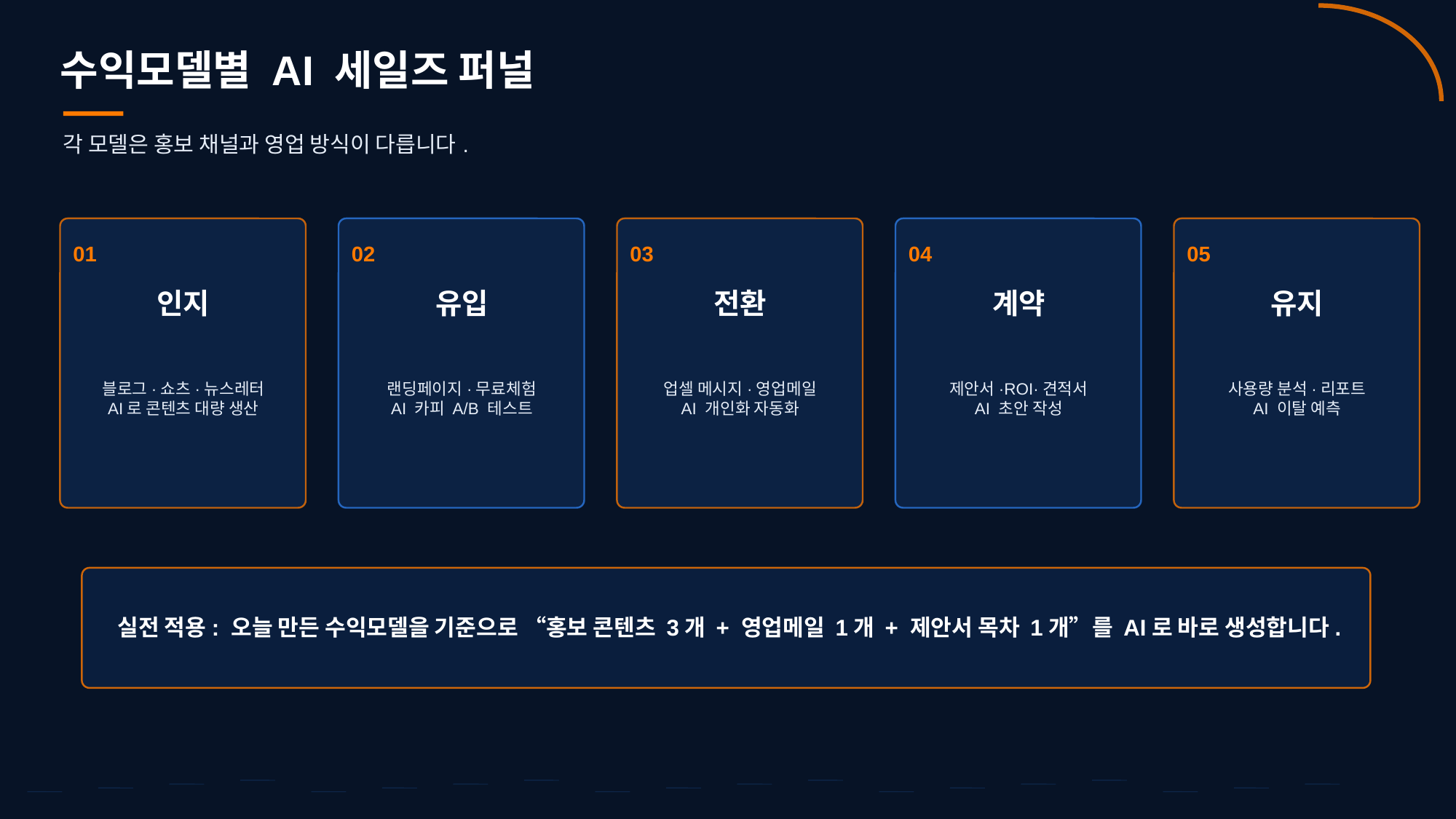

수익모델별 AI 세일즈 퍼널

각 모델은 홍보 채널과 영업 방식이 다릅니다.

01
02
03
04
05
인지
유입
전환
계약
유지
블로그·쇼츠·뉴스레터
AI로 콘텐츠 대량 생산
랜딩페이지·무료체험
AI 카피 A/B 테스트
업셀 메시지·영업메일
AI 개인화 자동화
제안서·ROI·견적서
AI 초안 작성
사용량 분석·리포트
AI 이탈 예측

실전 적용: 오늘 만든 수익모델을 기준으로 “홍보 콘텐츠 3개 + 영업메일 1개 + 제안서 목차 1개”를 AI로 바로 생성합니다.